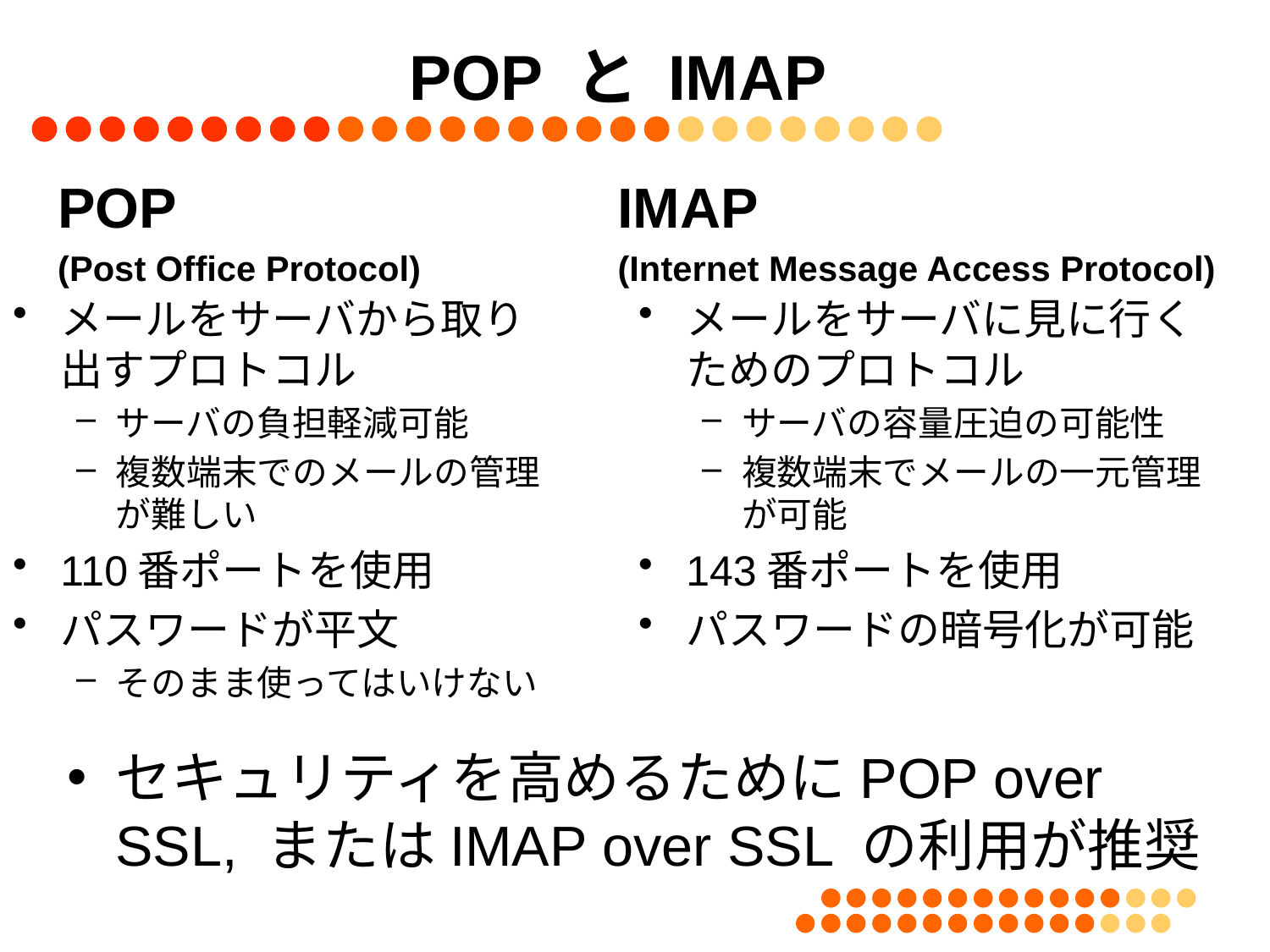

# POP と IMAP
POP
(Post Office Protocol)
IMAP
(Internet Message Access Protocol)
メールをサーバから取り出すプロトコル
サーバの負担軽減可能
複数端末でのメールの管理が難しい
110番ポートを使用
パスワードが平文
そのまま使ってはいけない
メールをサーバに見に行くためのプロトコル
サーバの容量圧迫の可能性
複数端末でメールの一元管理が可能
143番ポートを使用
パスワードの暗号化が可能
セキュリティを高めるためにPOP over SSL, またはIMAP over SSL の利用が推奨